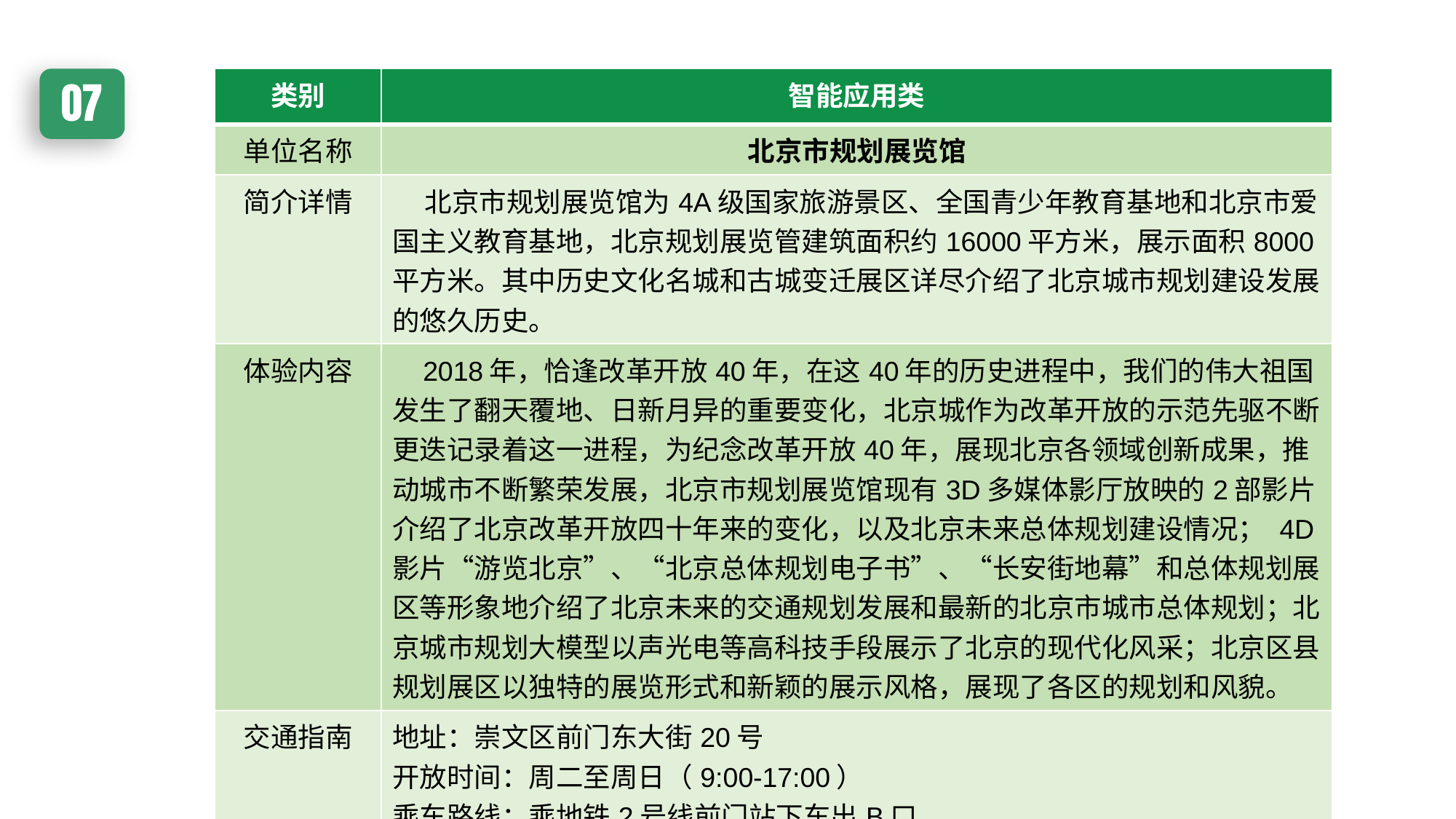

07
| 类别 | 智能应用类 |
| --- | --- |
| 单位名称 | 北京市规划展览馆 |
| 简介详情 | 北京市规划展览馆为4A级国家旅游景区、全国青少年教育基地和北京市爱国主义教育基地，北京规划展览管建筑面积约16000平方米，展示面积8000平方米。其中历史文化名城和古城变迁展区详尽介绍了北京城市规划建设发展的悠久历史。 |
| 体验内容 | 2018年，恰逢改革开放40年，在这40年的历史进程中，我们的伟大祖国发生了翻天覆地、日新月异的重要变化，北京城作为改革开放的示范先驱不断更迭记录着这一进程，为纪念改革开放40年，展现北京各领域创新成果，推动城市不断繁荣发展，北京市规划展览馆现有3D多媒体影厅放映的2部影片介绍了北京改革开放四十年来的变化，以及北京未来总体规划建设情况； 4D影片“游览北京”、“北京总体规划电子书”、“长安街地幕”和总体规划展区等形象地介绍了北京未来的交通规划发展和最新的北京市城市总体规划；北京城市规划大模型以声光电等高科技手段展示了北京的现代化风采；北京区县规划展区以独特的展览形式和新颖的展示风格，展现了各区的规划和风貌。 |
| 交通指南 | 地址：崇文区前门东大街20号 开放时间：周二至周日（9:00-17:00） 乘车路线：乘地铁2号线前门站下车出B口 |